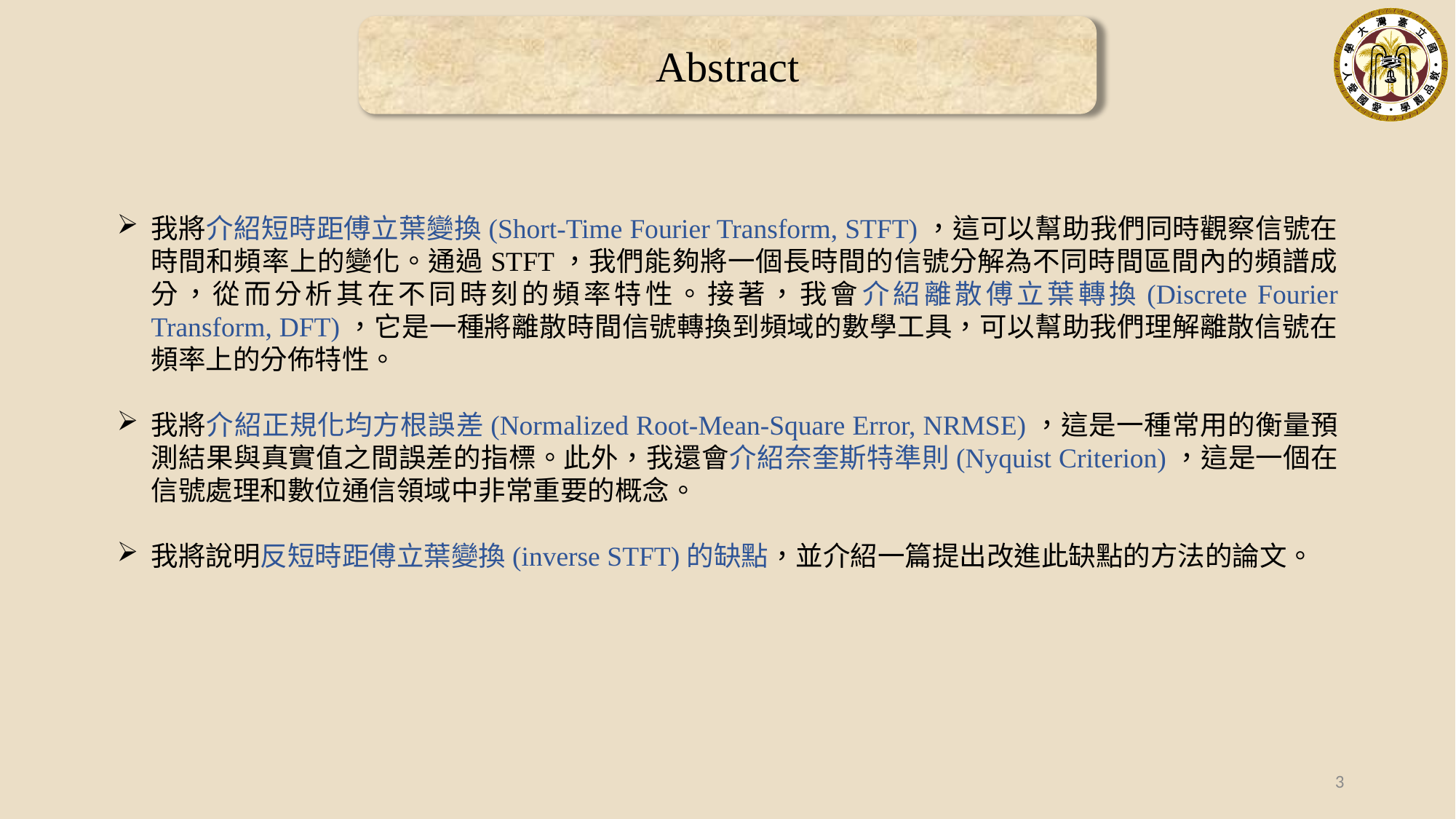

Abstract
我將介紹短時距傅立葉變換(Short-Time Fourier Transform, STFT)，這可以幫助我們同時觀察信號在時間和頻率上的變化。通過STFT，我們能夠將一個長時間的信號分解為不同時間區間內的頻譜成分，從而分析其在不同時刻的頻率特性。接著，我會介紹離散傅立葉轉換(Discrete Fourier Transform, DFT)，它是一種將離散時間信號轉換到頻域的數學工具，可以幫助我們理解離散信號在頻率上的分佈特性。

我將介紹正規化均方根誤差(Normalized Root-Mean-Square Error, NRMSE)，這是一種常用的衡量預測結果與真實值之間誤差的指標。此外，我還會介紹奈奎斯特準則(Nyquist Criterion)，這是一個在信號處理和數位通信領域中非常重要的概念。

我將說明反短時距傅立葉變換(inverse STFT)的缺點，並介紹一篇提出改進此缺點的方法的論文。
3